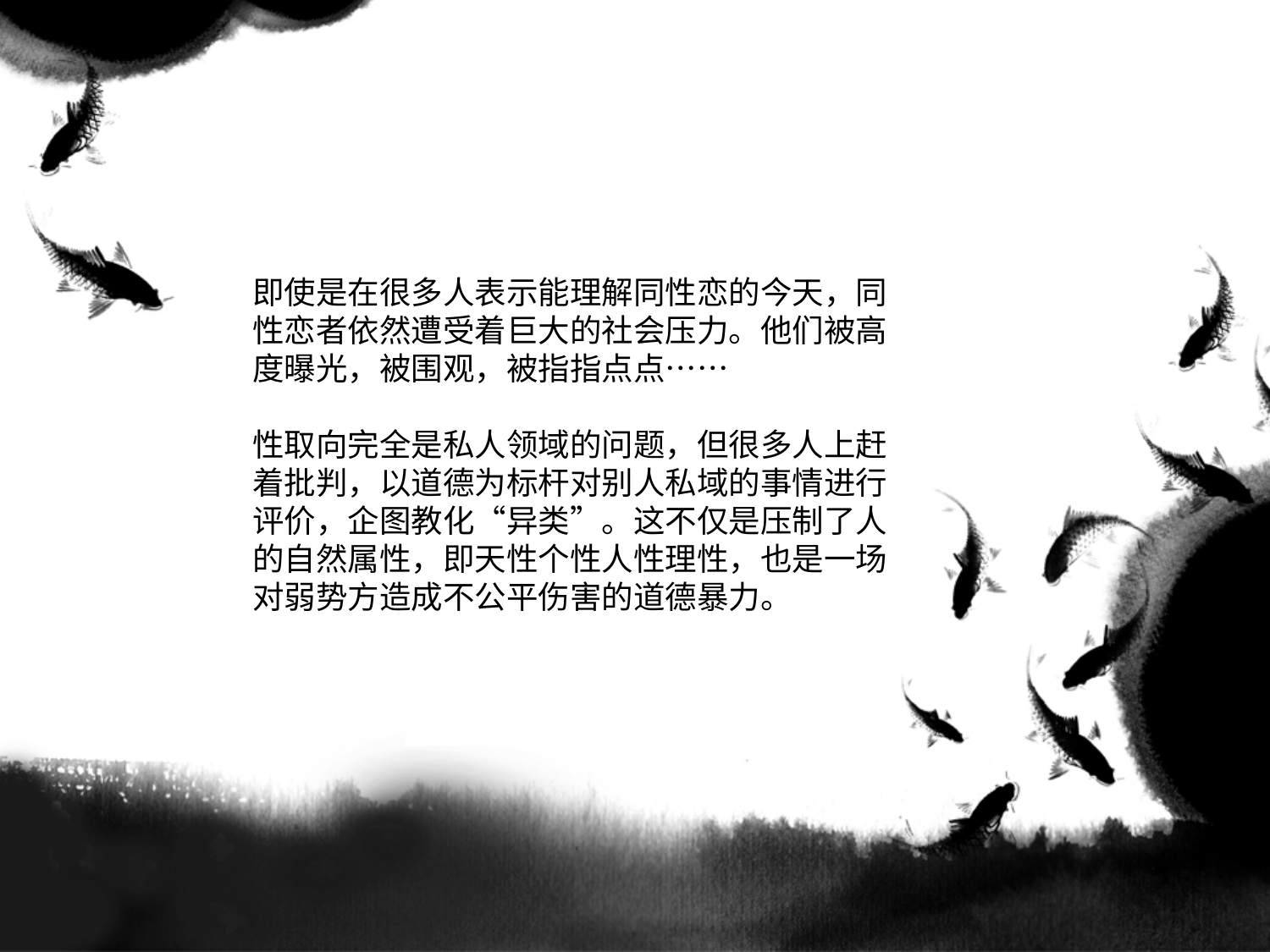

即使是在很多人表示能理解同性恋的今天，同性恋者依然遭受着巨大的社会压力。他们被高度曝光，被围观，被指指点点……

性取向完全是私人领域的问题，但很多人上赶着批判，以道德为标杆对别人私域的事情进行评价，企图教化“异类”。这不仅是压制了人的自然属性，即天性个性人性理性，也是一场对弱势方造成不公平伤害的道德暴力。